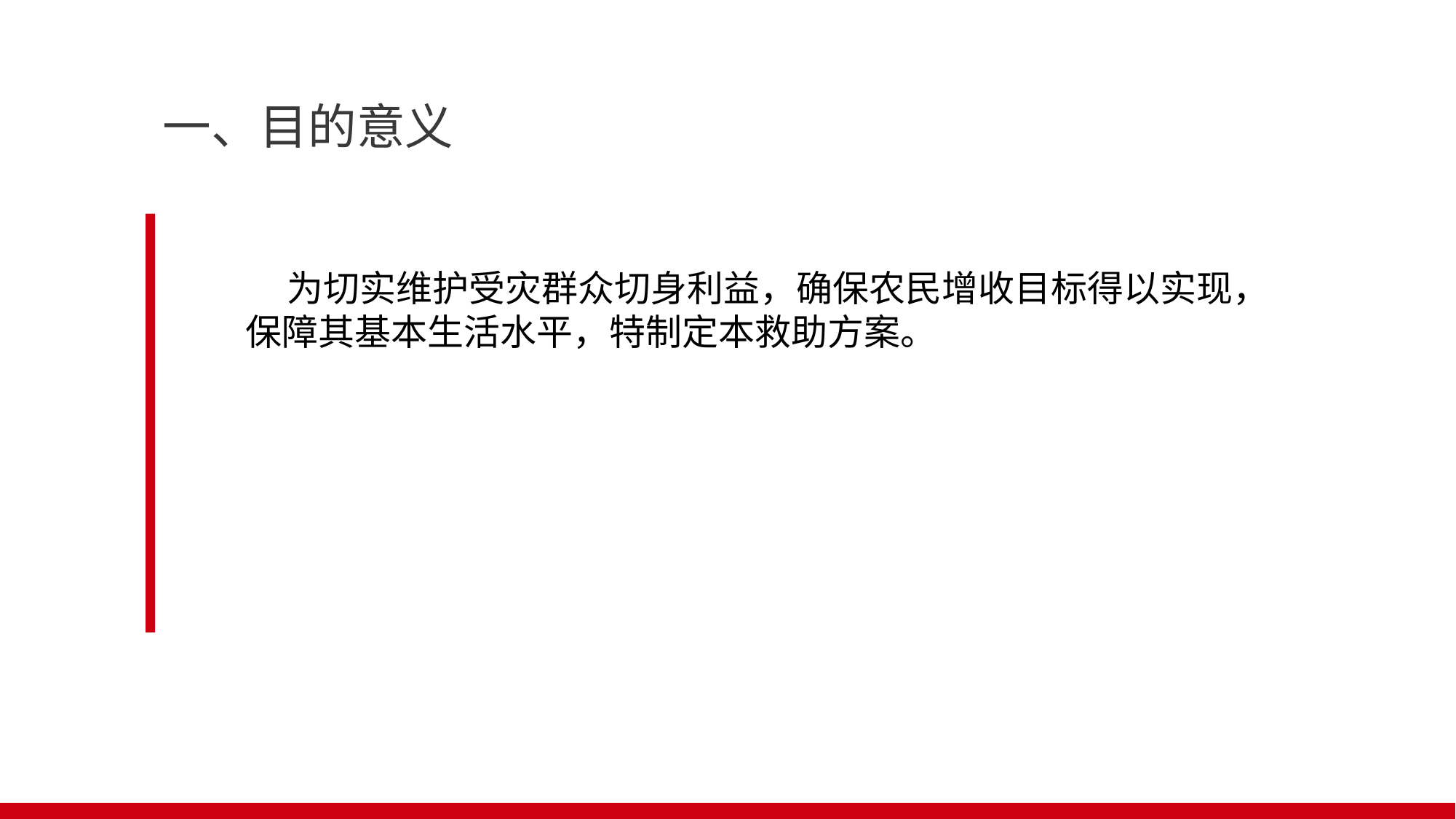

一、目的意义

    为切实维护受灾群众切身利益，确保农民增收目标得以实现，保障其基本生活水平，特制定本救助方案。